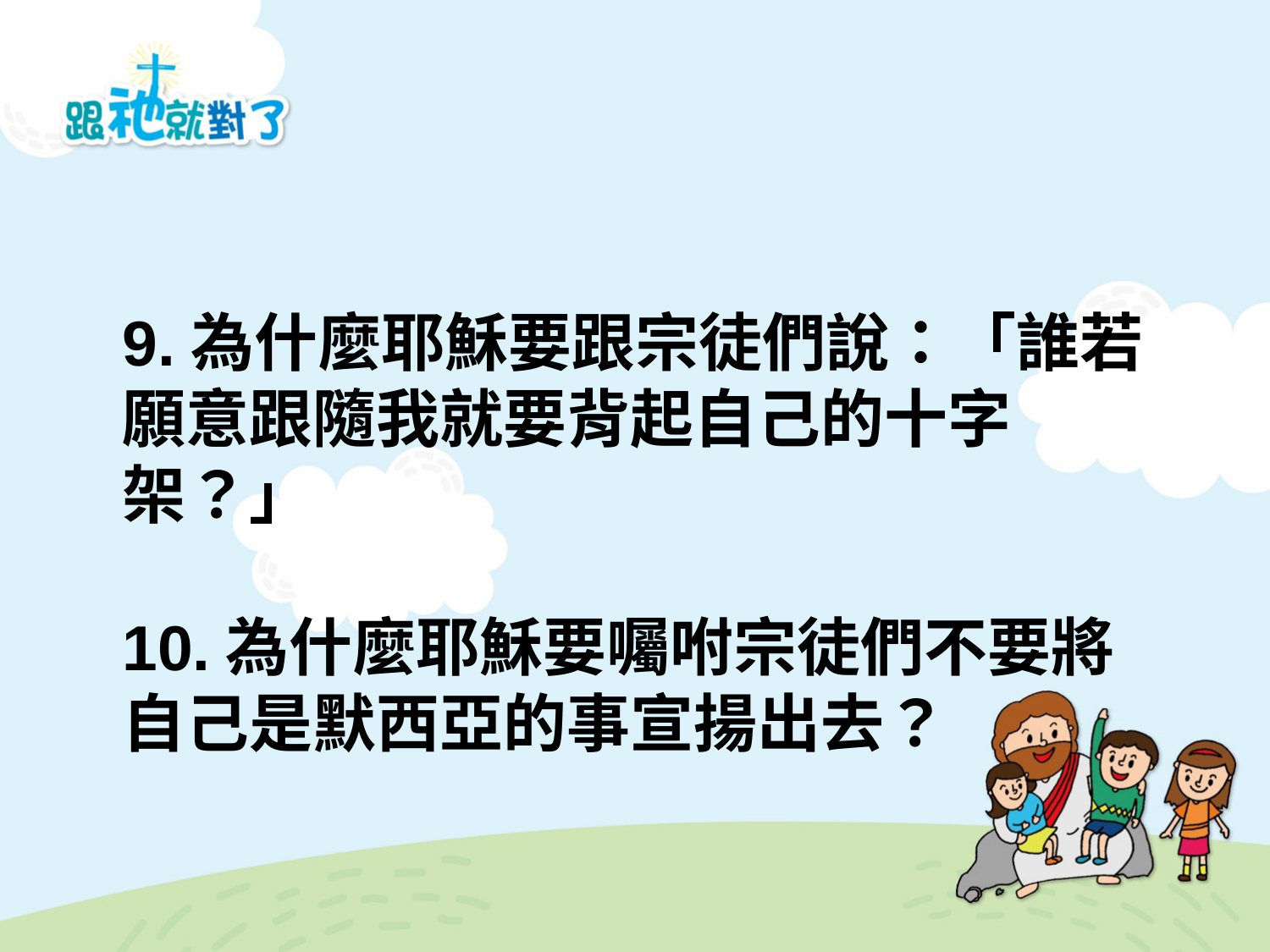

9.為什麼耶穌要跟宗徒們說：「誰若願意跟隨我就要背起自己的十字架？」

10.為什麼耶穌要囑咐宗徒們不要將自己是默西亞的事宣揚出去？